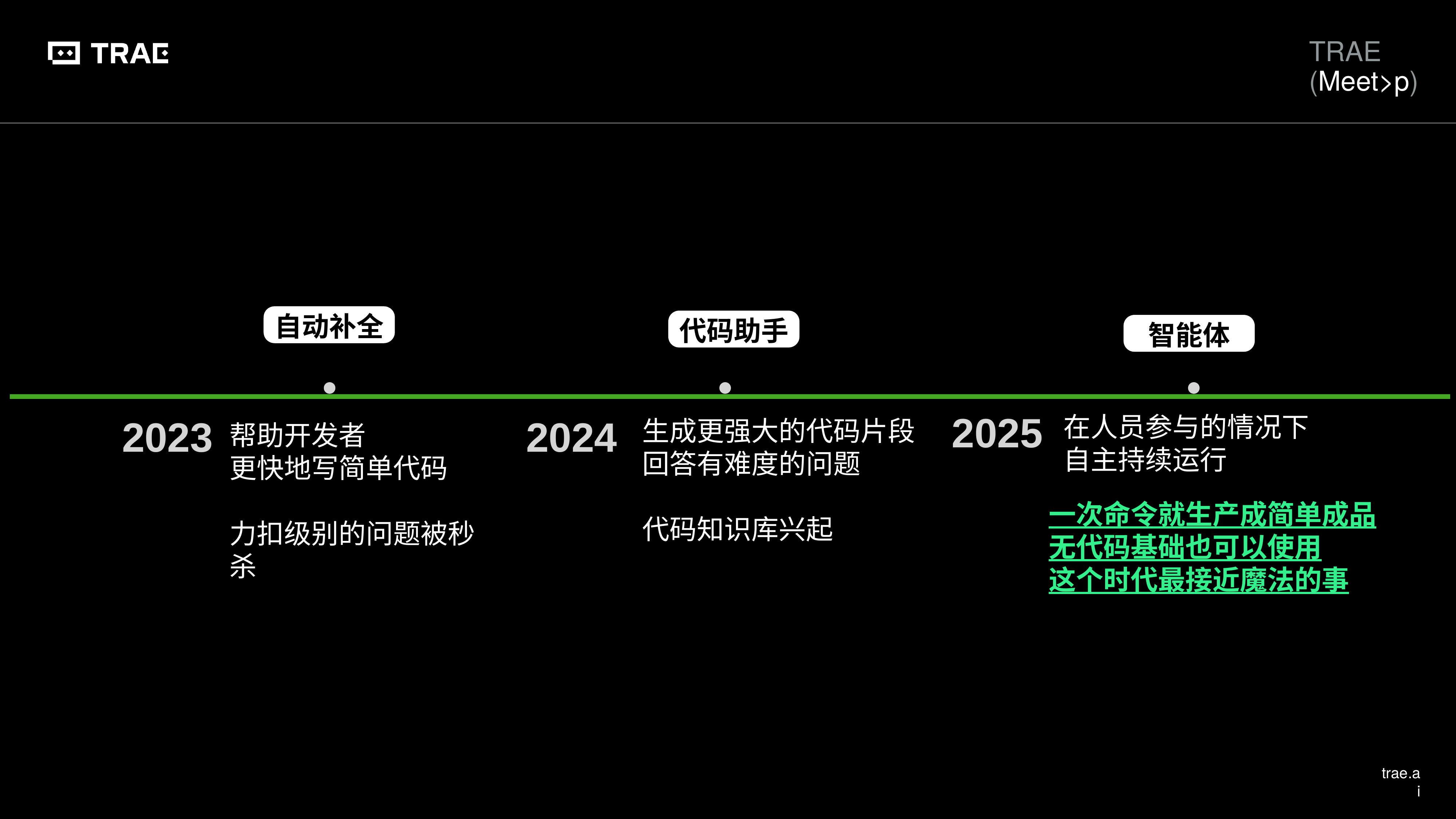

自动补全
代码助手
智能体

2025
在人员参与的情况下
自主持续运行

2023
2024
生成更强大的代码片段
回答有难度的问题

代码知识库兴起
帮助开发者
更快地写简单代码

力扣级别的问题被秒杀
一次命令就生产成简单成品
无代码基础也可以使用
这个时代最接近魔法的事